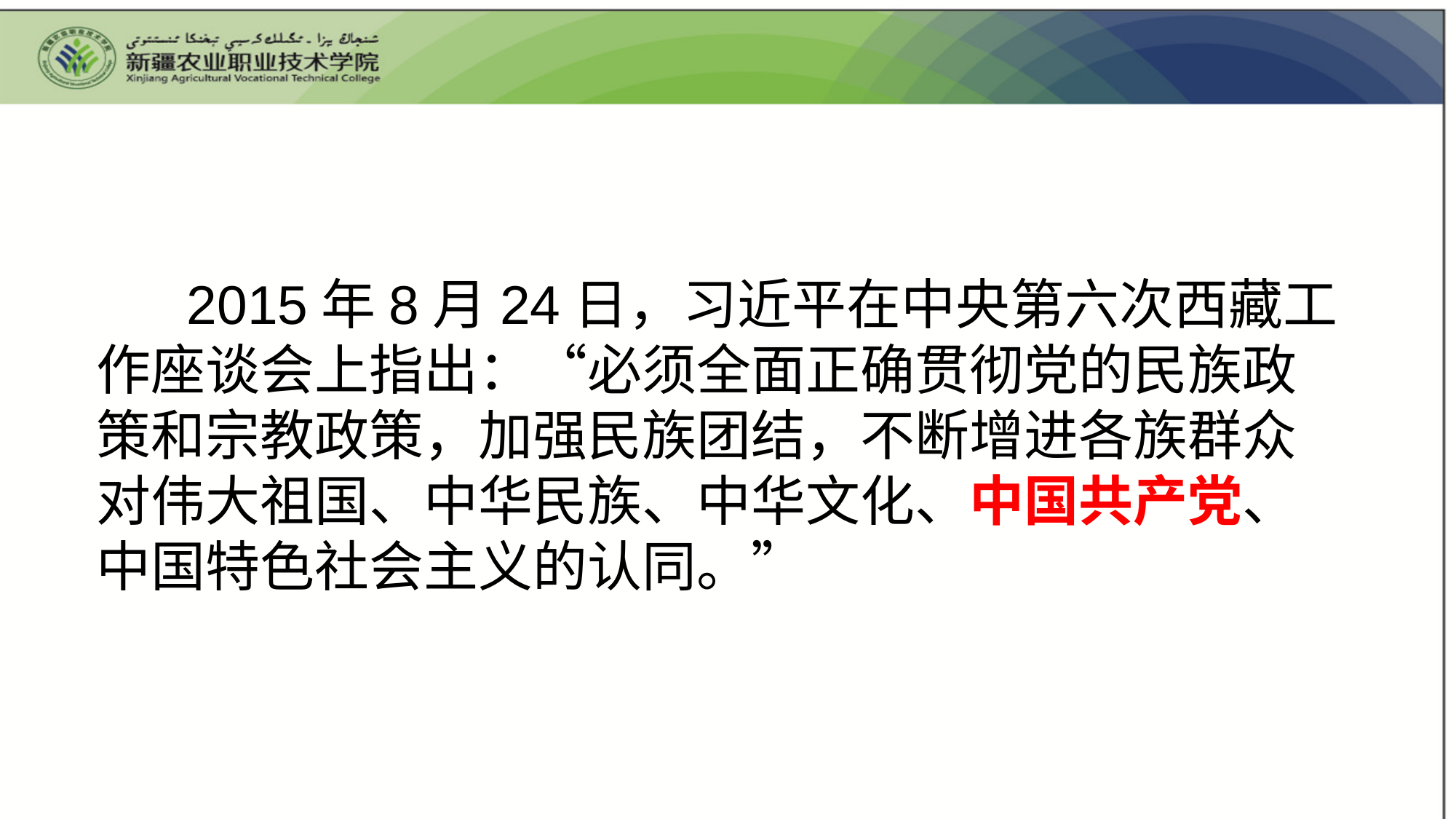

2015年8月24日，习近平在中央第六次西藏工作座谈会上指出：“必须全面正确贯彻党的民族政策和宗教政策，加强民族团结，不断增进各族群众对伟大祖国、中华民族、中华文化、中国共产党、中国特色社会主义的认同。”